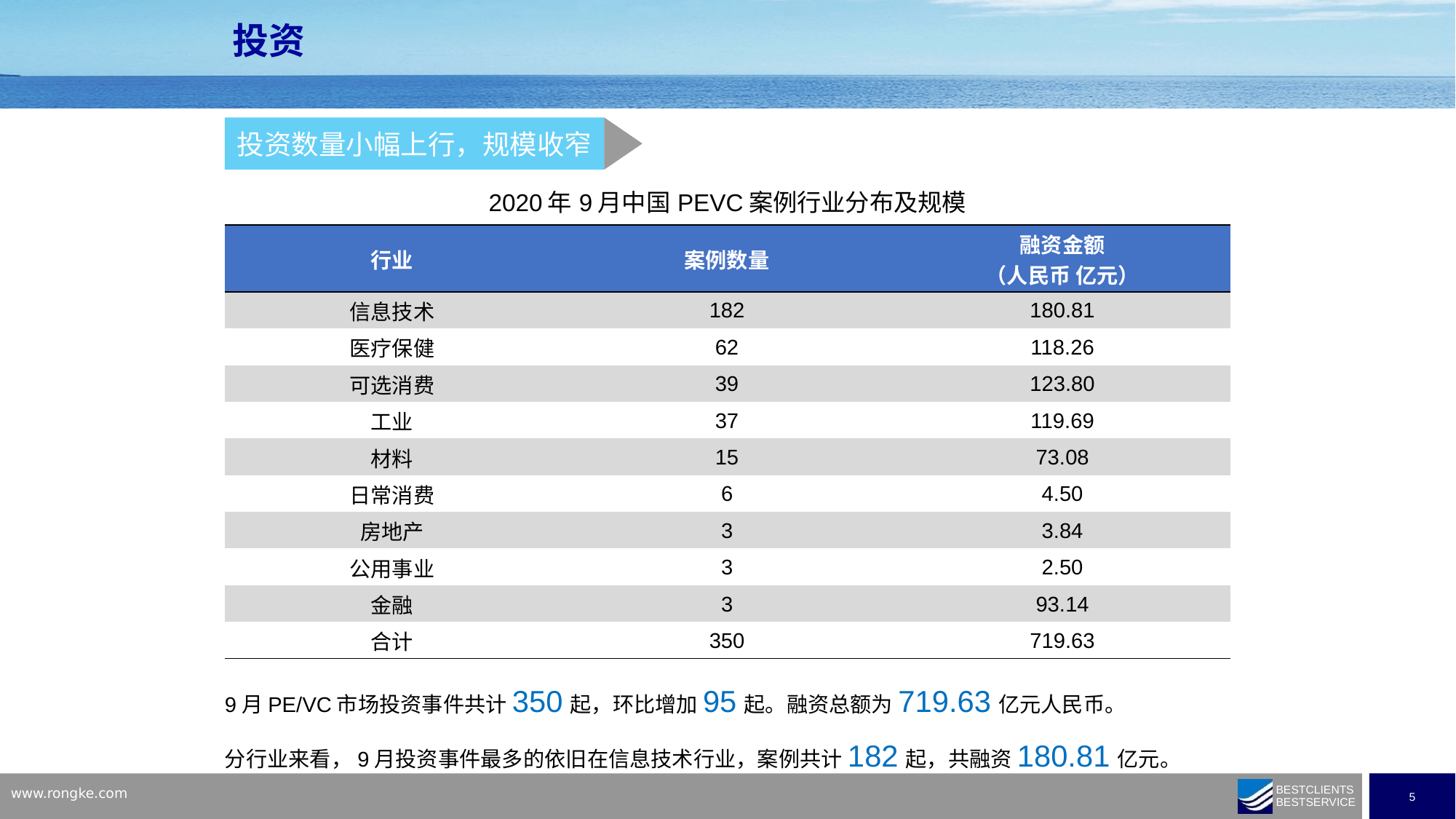

投资
投资数量小幅上行，规模收窄

| 2020年9月中国PEVC案例行业分布及规模 |  |  |
| --- | --- | --- |
| 行业 | 案例数量 | 融资金额 （人民币 亿元） |
| 信息技术 | 182 | 180.81 |
| 医疗保健 | 62 | 118.26 |
| 可选消费 | 39 | 123.80 |
| 工业 | 37 | 119.69 |
| 材料 | 15 | 73.08 |
| 日常消费 | 6 | 4.50 |
| 房地产 | 3 | 3.84 |
| 公用事业 | 3 | 2.50 |
| 金融 | 3 | 93.14 |
| 合计 | 350 | 719.63 |
9月PE/VC市场投资事件共计350起，环比增加95起。融资总额为719.63亿元人民币。
分行业来看，9月投资事件最多的依旧在信息技术行业，案例共计182起，共融资180.81亿元。